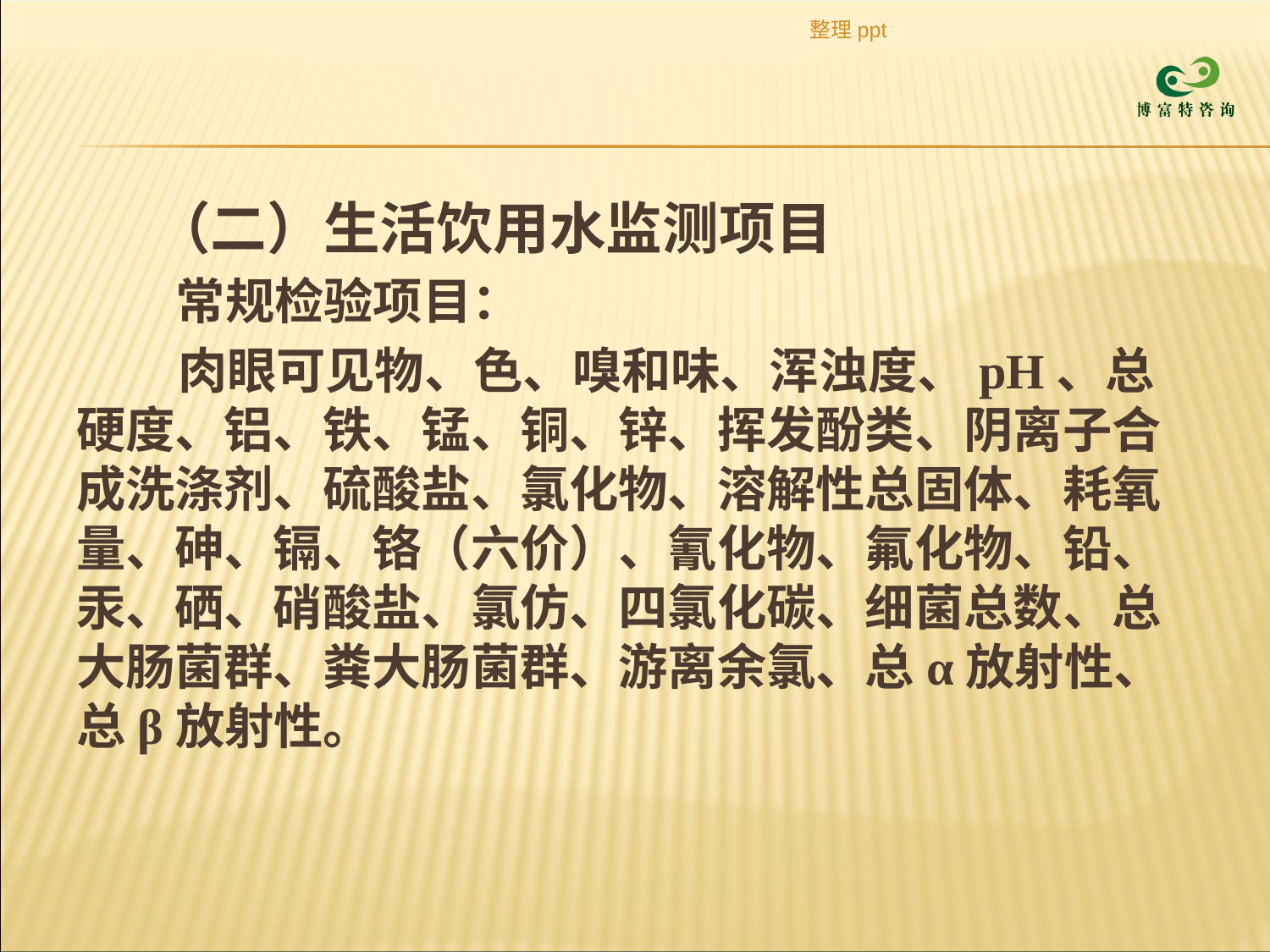

整理ppt
     （二）生活饮用水监测项目
        常规检验项目：
        肉眼可见物、色、嗅和味、浑浊度、pH、总硬度、铝、铁、锰、铜、锌、挥发酚类、阴离子合成洗涤剂、硫酸盐、氯化物、溶解性总固体、耗氧量、砷、镉、铬（六价）、氰化物、氟化物、铅、汞、硒、硝酸盐、氯仿、四氯化碳、细菌总数、总大肠菌群、粪大肠菌群、游离余氯、总α放射性、总β放射性。
8